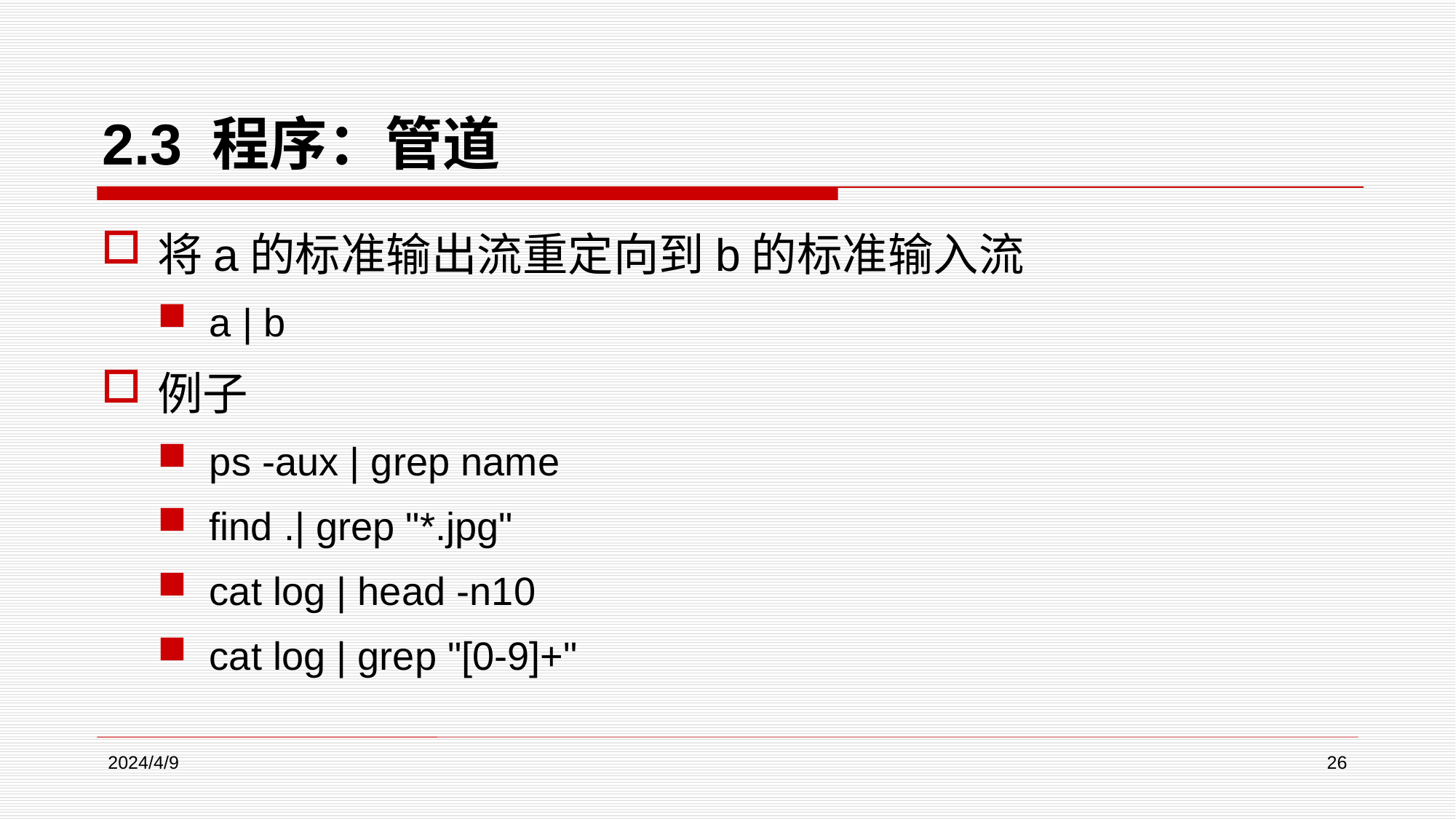

# 2.3 程序：管道
将a的标准输出流重定向到b的标准输入流
a | b
例子
ps -aux | grep name
find .| grep "*.jpg"
cat log | head -n10
cat log | grep "[0-9]+"

2024/4/9
26